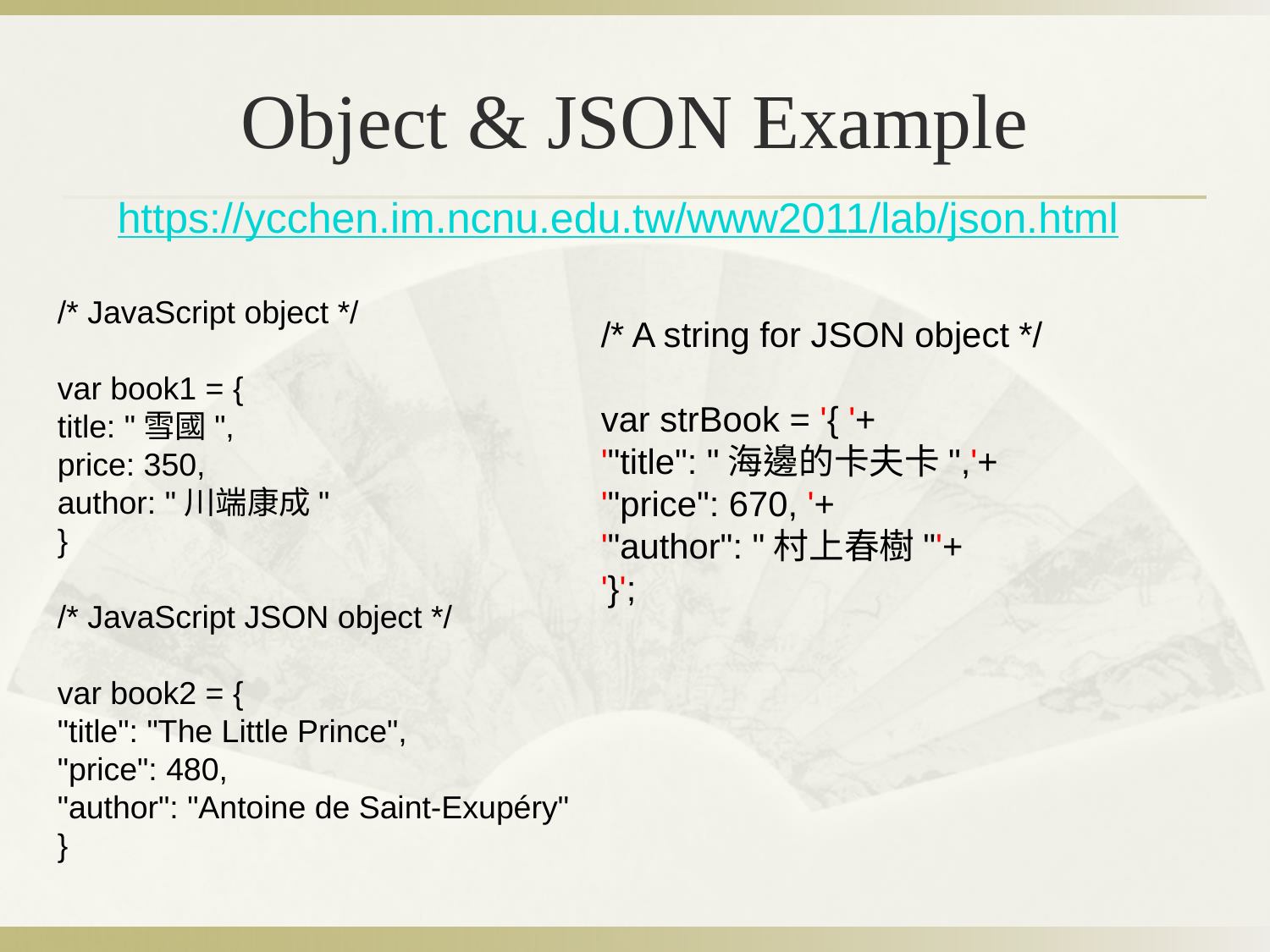

# Object & JSON Example
https://ycchen.im.ncnu.edu.tw/www2011/lab/json.html
/* JavaScript object */

var book1 = {
title: "雪國",
price: 350,
author: "川端康成"
}

/* JavaScript JSON object */

var book2 = {
"title": "The Little Prince",
"price": 480,
"author": "Antoine de Saint-Exupéry"
}
/* A string for JSON object */

var strBook = '{ '+
'"title": "海邊的卡夫卡",'+
'"price": 670, '+
'"author": "村上春樹"'+
'}';